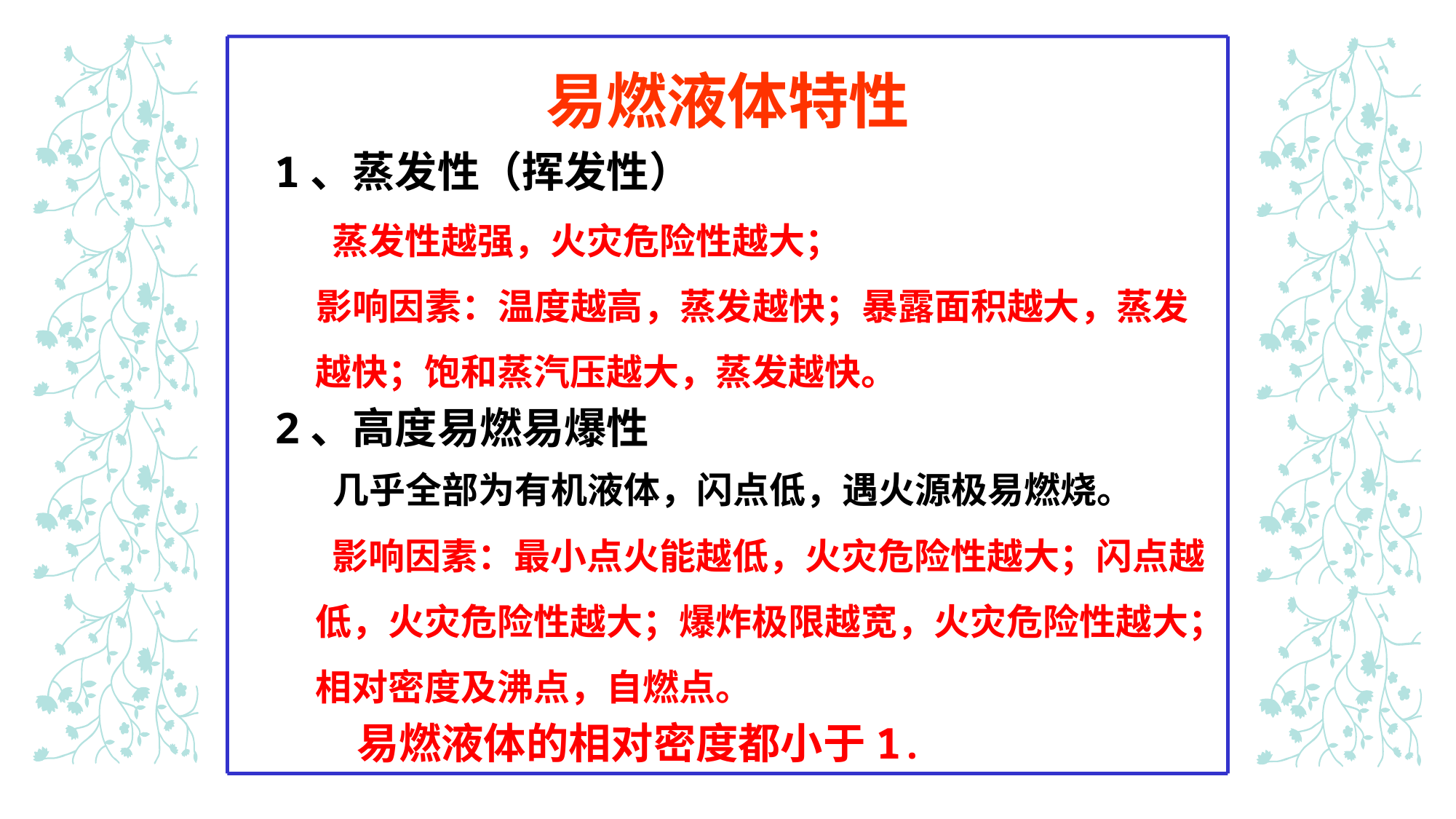

# 易燃液体特性

1、蒸发性（挥发性）
      蒸发性越强，火灾危险性越大；
    影响因素：温度越高，蒸发越快；暴露面积越大，蒸发越快；饱和蒸汽压越大，蒸发越快。
2、高度易燃易爆性
     几乎全部为有机液体，闪点低，遇火源极易燃烧。
      影响因素：最小点火能越低，火灾危险性越大；闪点越低，火灾危险性越大；爆炸极限越宽，火灾危险性越大；相对密度及沸点，自燃点。
         易燃液体的相对密度都小于1.